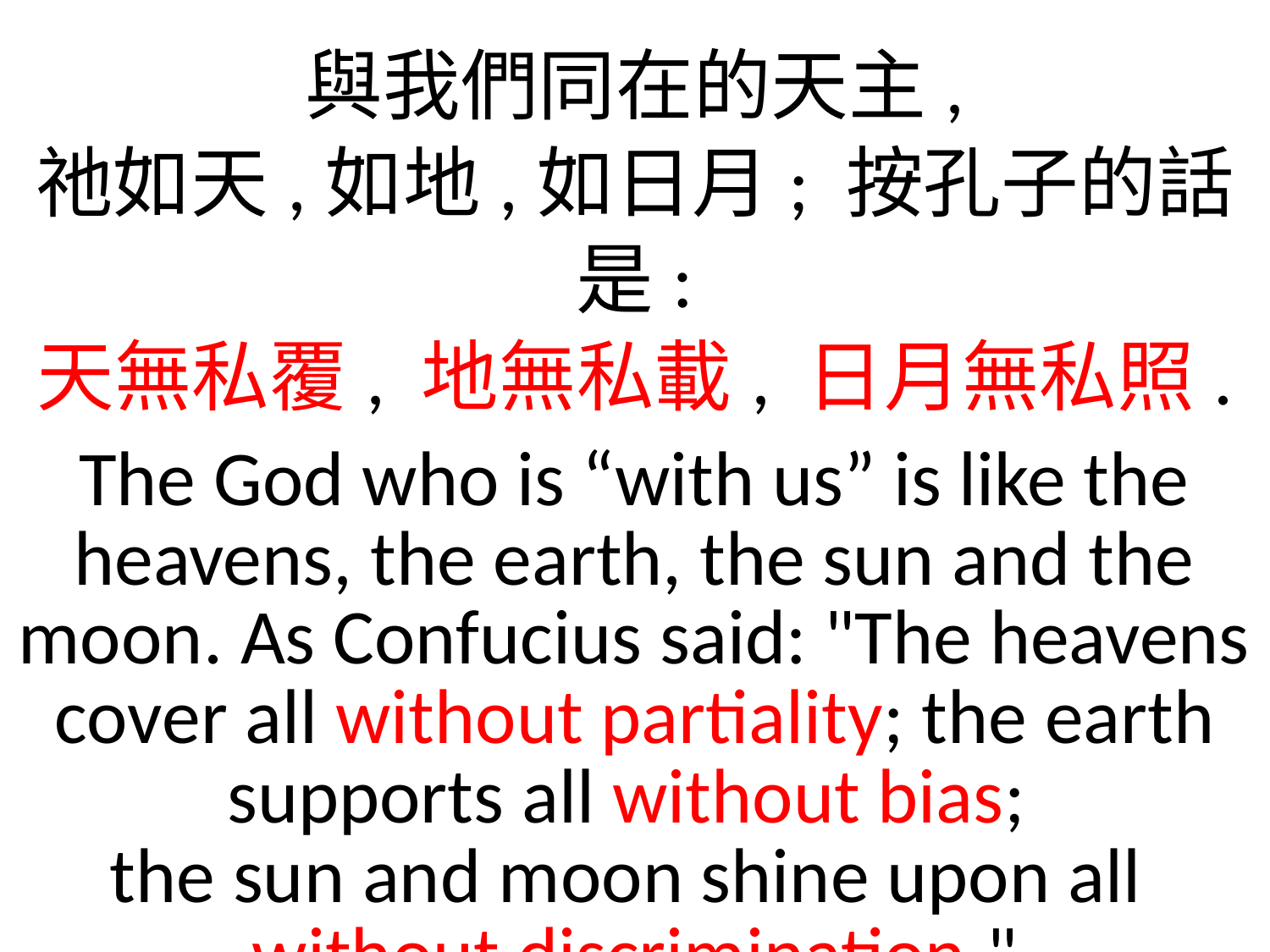

與我們同在的天主,
祂如天,如地,如日月; 按孔子的話是:
天無私覆, 地無私載, 日月無私照.
The God who is “with us” is like the heavens, the earth, the sun and the moon. As Confucius said: "The heavens cover all without partiality; the earth supports all without bias;
the sun and moon shine upon all
without discrimination."